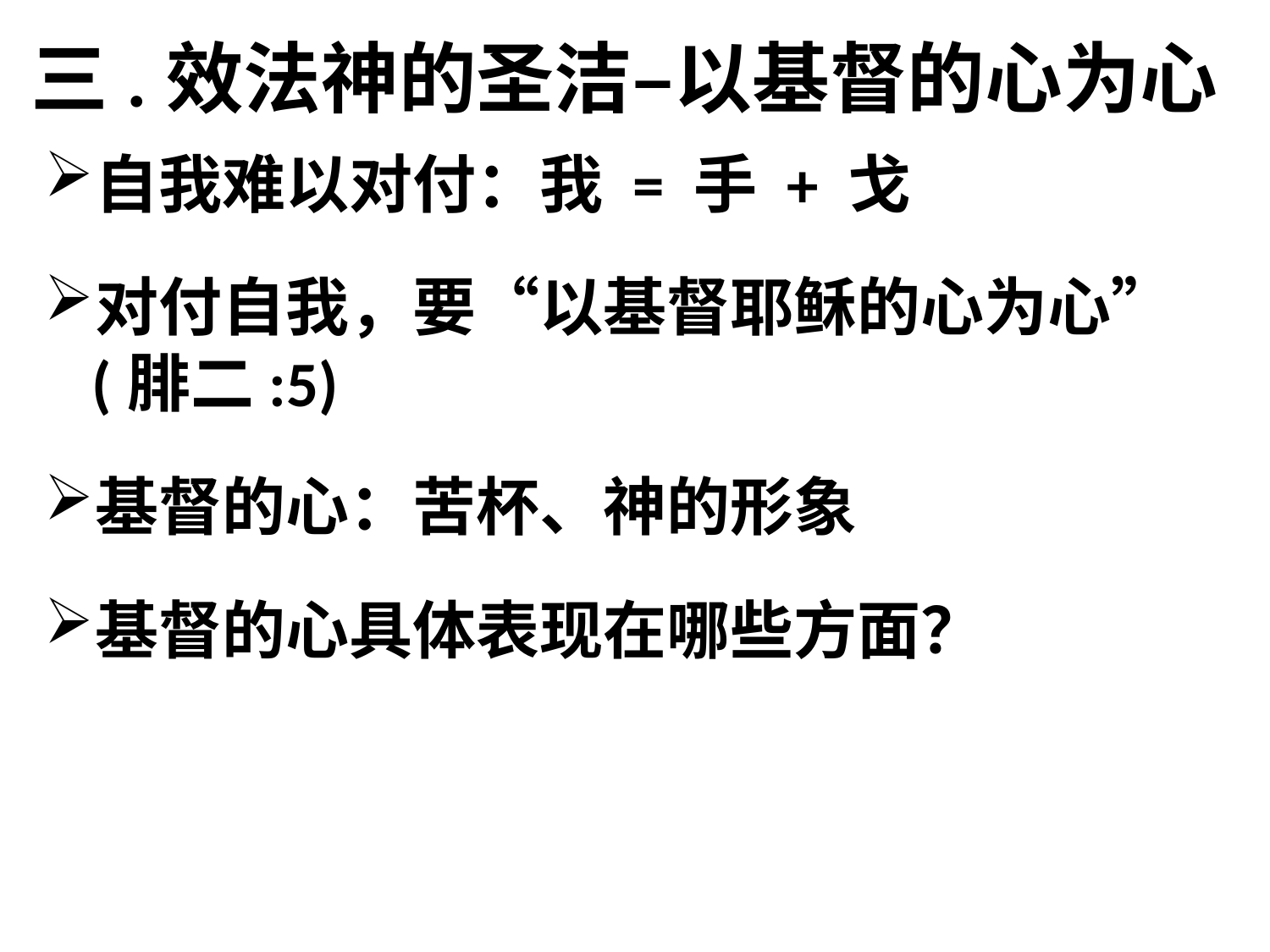

# 三.效法神的圣洁–以基督的心为心
自我难以对付：我 = 手 + 戈

对付自我，要“以基督耶稣的心为心” (腓二:5)

基督的心：苦杯、神的形象

基督的心具体表现在哪些方面？